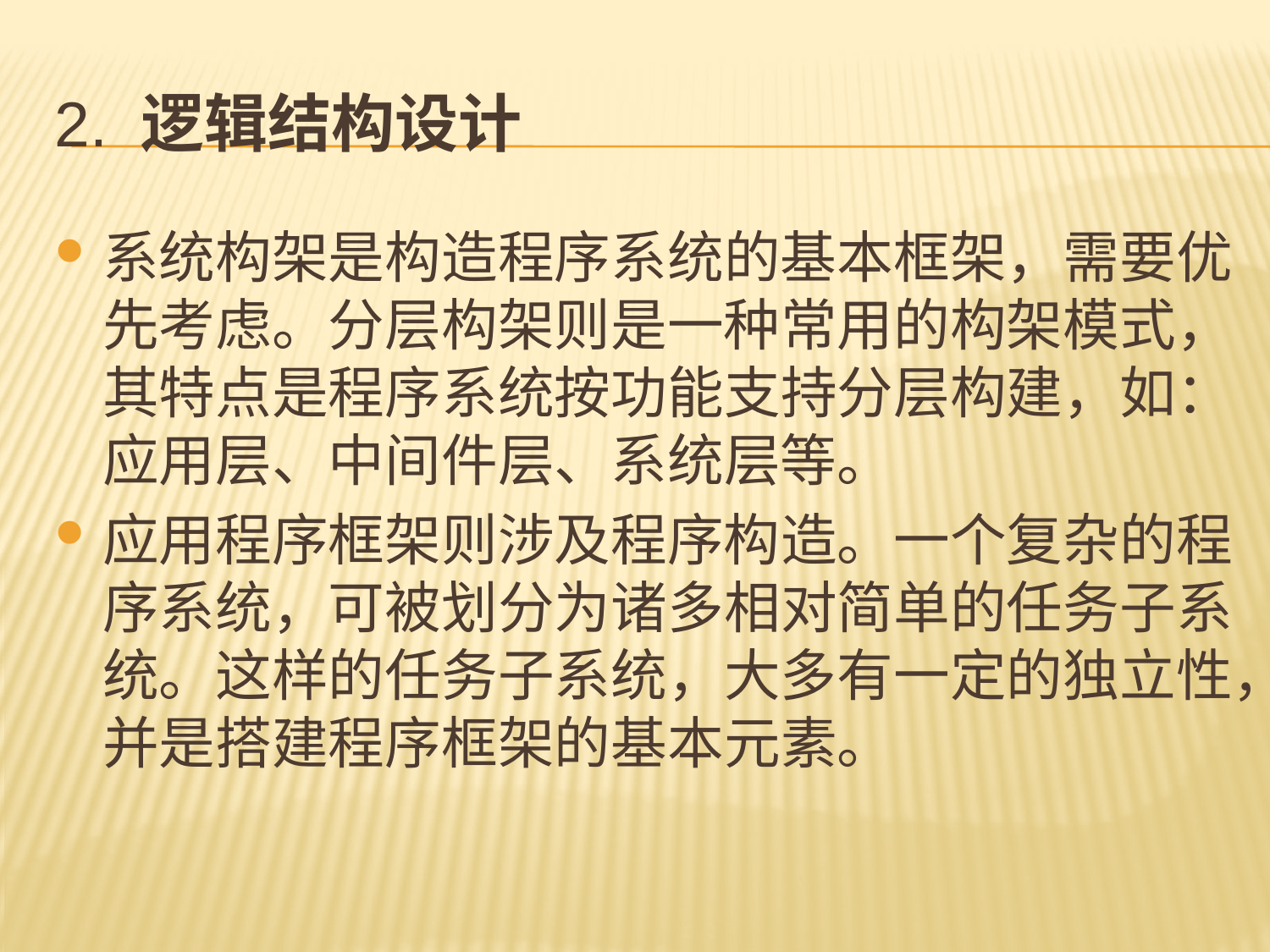

# 2. 逻辑结构设计
系统构架是构造程序系统的基本框架，需要优先考虑。分层构架则是一种常用的构架模式，其特点是程序系统按功能支持分层构建，如：应用层、中间件层、系统层等。
应用程序框架则涉及程序构造。一个复杂的程序系统，可被划分为诸多相对简单的任务子系统。这样的任务子系统，大多有一定的独立性，并是搭建程序框架的基本元素。